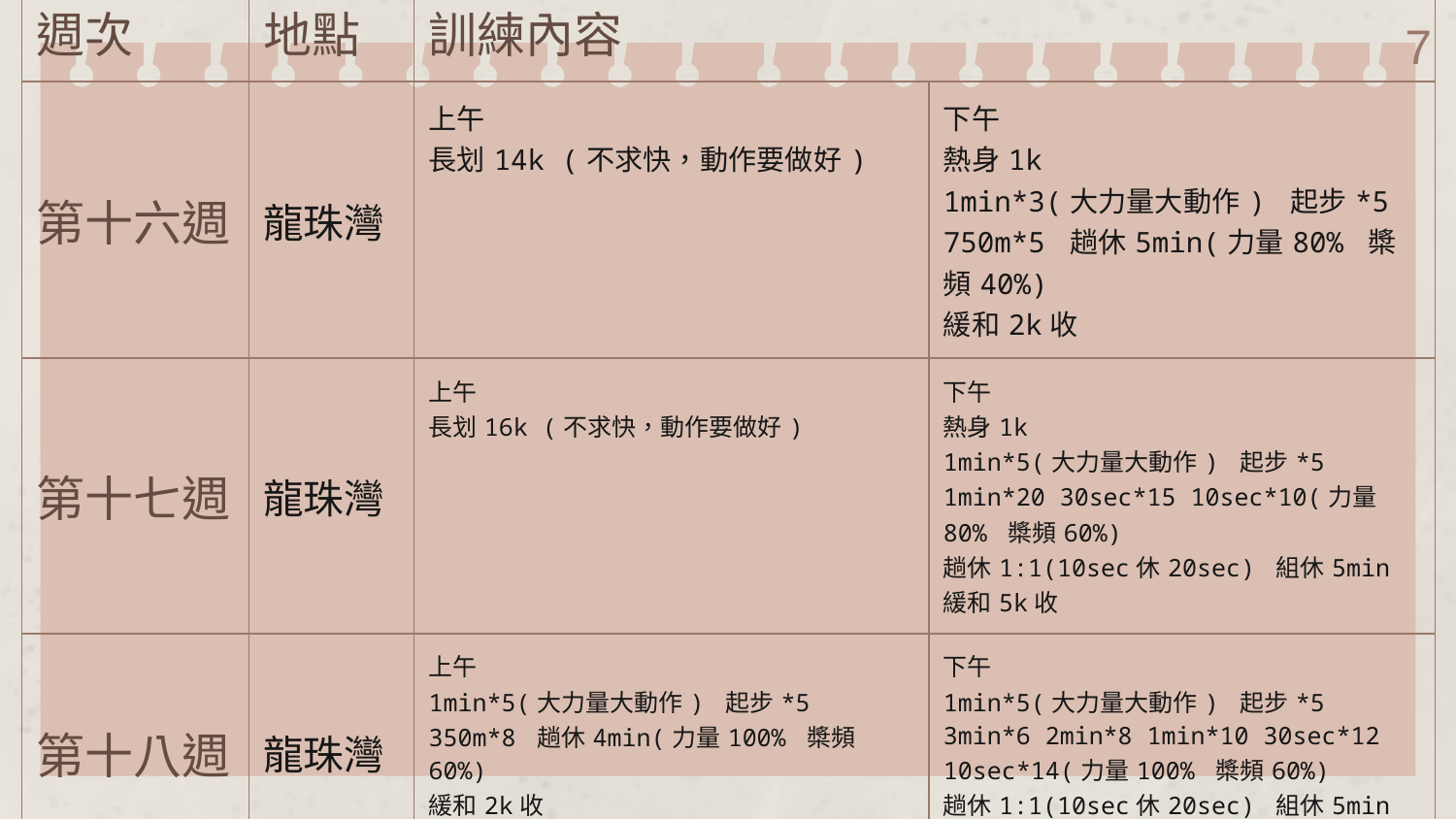

| 週次 | 地點 | 訓練內容 |  |
| --- | --- | --- | --- |
| 第十六週 | 龍珠灣 | 上午 長划14k (不求快，動作要做好) | 下午 熱身1k 1min\*3(大力量大動作) 起步\*5 750m\*5 趟休5min(力量80% 槳頻40%) 緩和2k收 |
| 第十七週 | 龍珠灣 | 上午 長划16k (不求快，動作要做好) | 下午 熱身1k 1min\*5(大力量大動作) 起步\*5 1min\*20 30sec\*15 10sec\*10(力量80% 槳頻60%) 趟休1:1(10sec休20sec) 組休5min 緩和5k收 |
| 第十八週 | 龍珠灣 | 上午 1min\*5(大力量大動作) 起步\*5 350m\*8 趟休4min(力量100% 槳頻60%) 緩和2k收 | 下午 1min\*5(大力量大動作) 起步\*5 3min\*6 2min\*8 1min\*10 30sec\*12 10sec\*14(力量100% 槳頻60%) 趟休1:1(10sec休20sec) 組休5min 緩和2k收 |
7